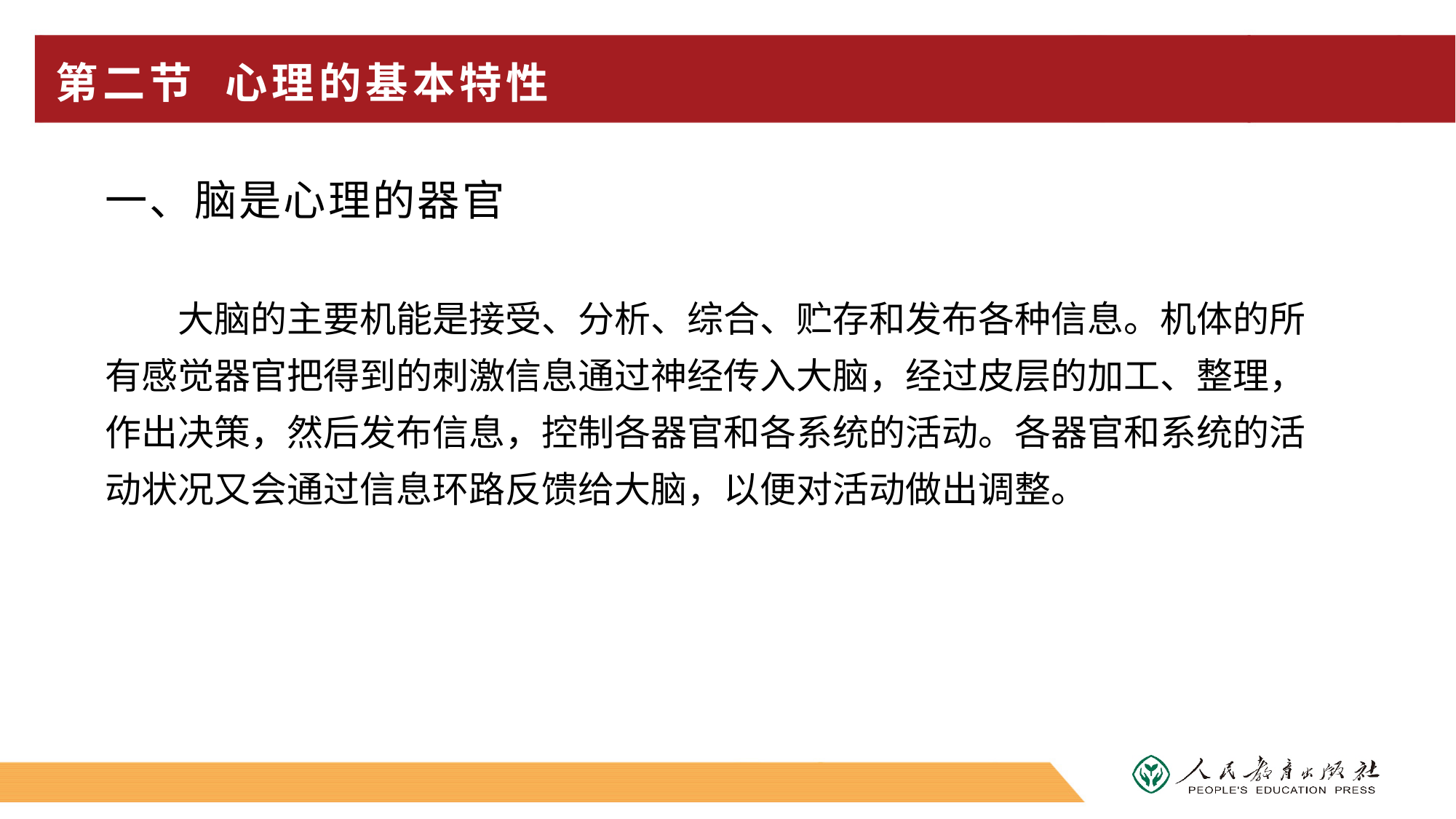

# 第二节  心理的基本特性
一、脑是心理的器官
大脑的主要机能是接受、分析、综合、贮存和发布各种信息。机体的所有感觉器官把得到的刺激信息通过神经传入大脑，经过皮层的加工、整理，作出决策，然后发布信息，控制各器官和各系统的活动。各器官和系统的活动状况又会通过信息环路反馈给大脑，以便对活动做出调整。